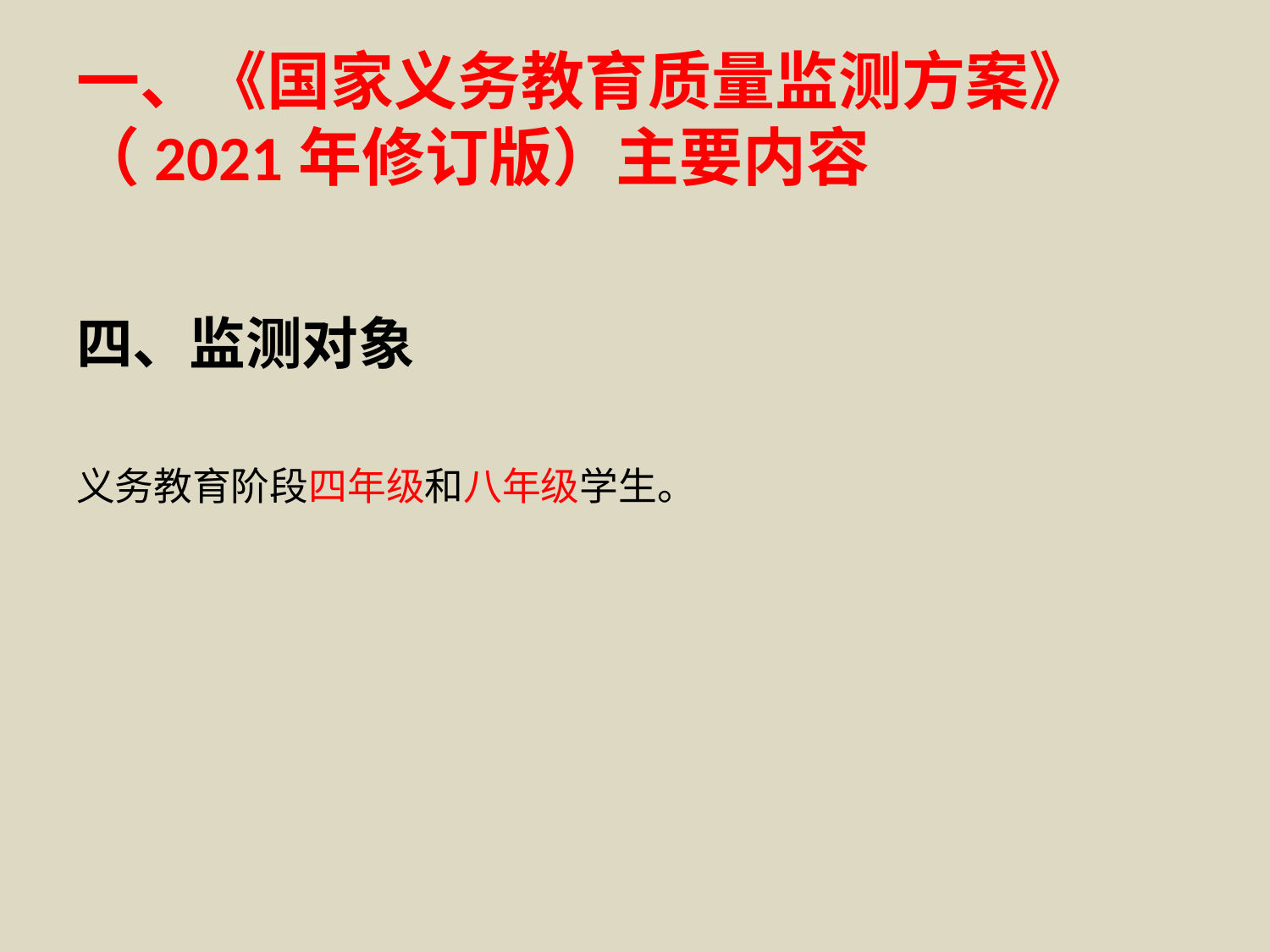

# 一、《国家义务教育质量监测方案》（2021年修订版）主要内容

四、监测对象

义务教育阶段四年级和八年级学生。